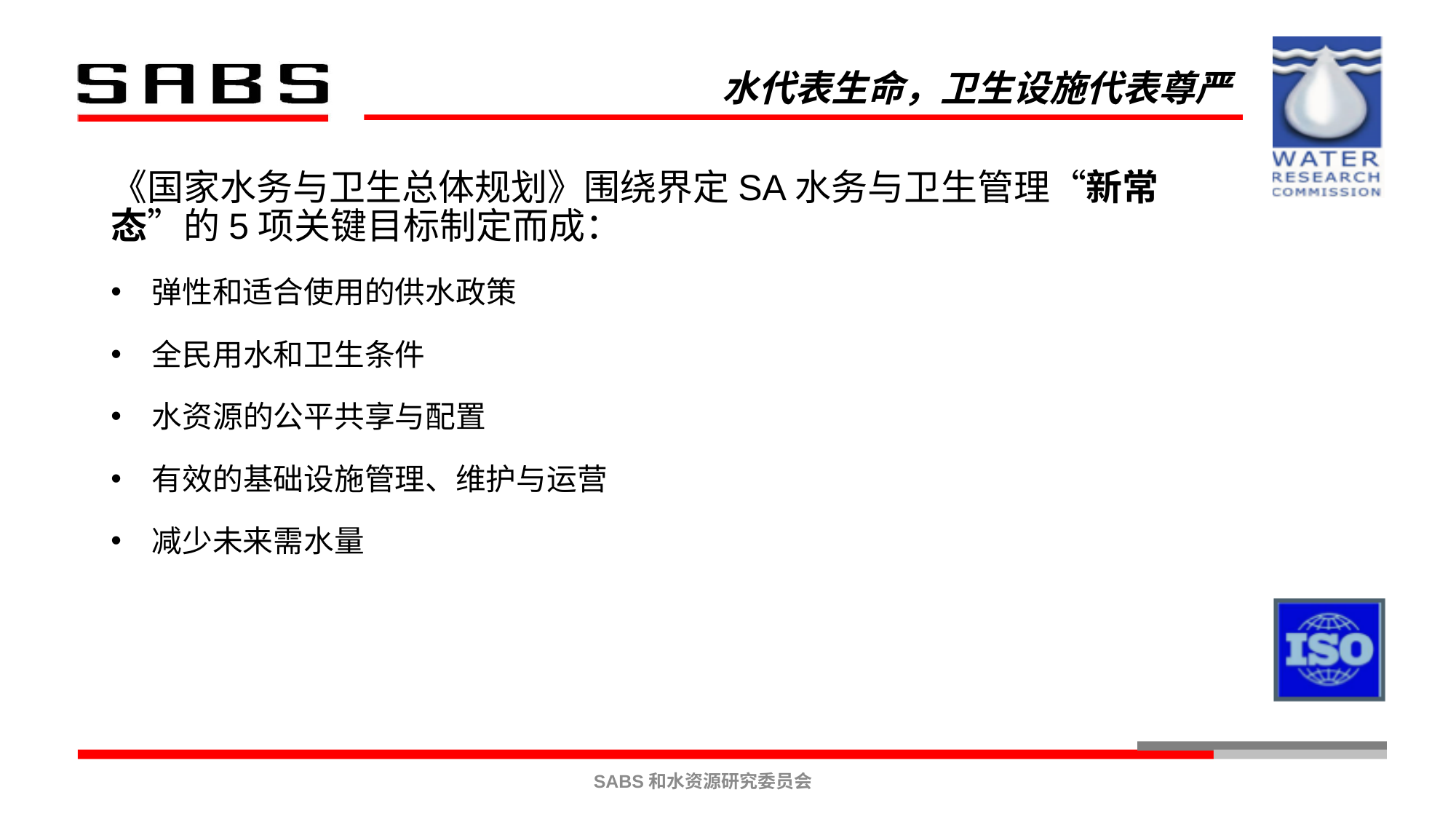

水代表生命，卫生设施代表尊严
《国家水务与卫生总体规划》围绕界定SA水务与卫生管理“新常态”的5项关键目标制定而成：
弹性和适合使用的供水政策
全民用水和卫生条件
水资源的公平共享与配置
有效的基础设施管理、维护与运营
减少未来需水量